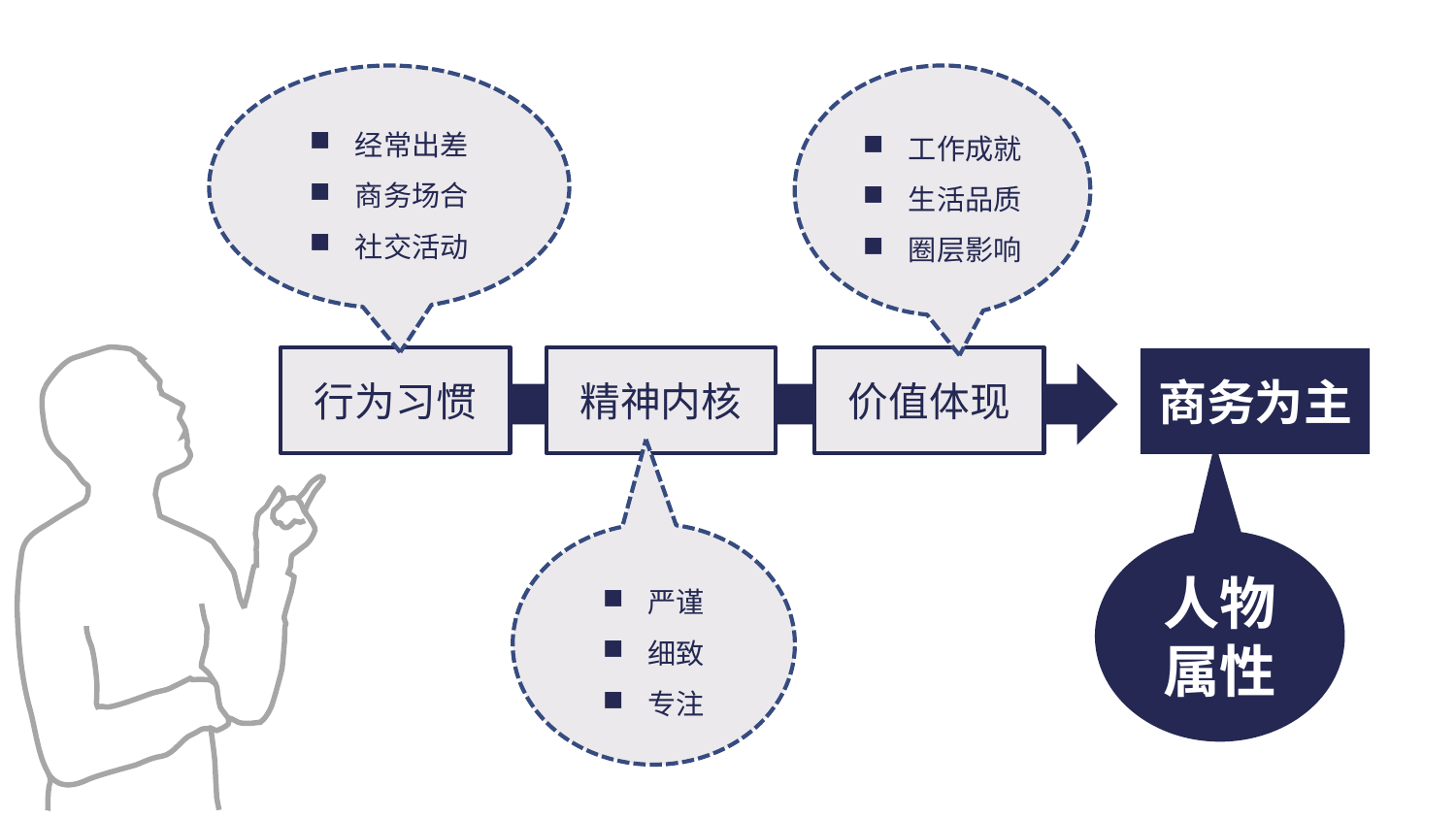

工作成就
生活品质
圈层影响
经常出差
商务场合
社交活动

行为习惯
精神内核
价值体现
商务为主

严谨
细致
专注
人物属性